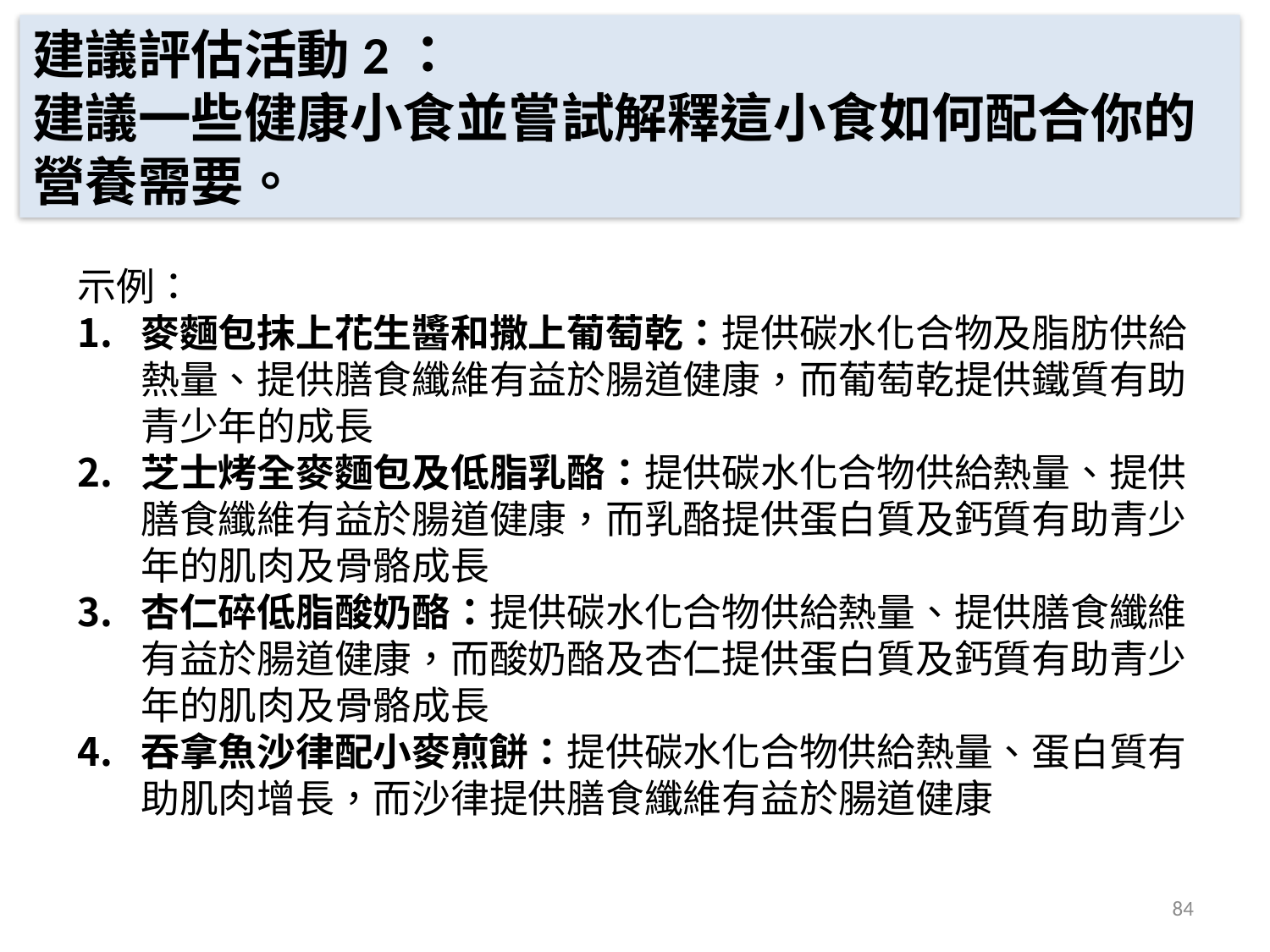

建議評估活動2：
建議一些健康小食並嘗試解釋這小食如何配合你的營養需要。
示例：
麥麵包抹上花生醬和撒上葡萄乾：提供碳水化合物及脂肪供給熱量、提供膳食纖維有益於腸道健康，而葡萄乾提供鐵質有助青少年的成長
芝士烤全麥麵包及低脂乳酪：提供碳水化合物供給熱量、提供膳食纖維有益於腸道健康，而乳酪提供蛋白質及鈣質有助青少年的肌肉及骨骼成長
杏仁碎低脂酸奶酪：提供碳水化合物供給熱量、提供膳食纖維有益於腸道健康，而酸奶酪及杏仁提供蛋白質及鈣質有助青少年的肌肉及骨骼成長
吞拿魚沙律配小麥煎餅：提供碳水化合物供給熱量、蛋白質有助肌肉增長，而沙律提供膳食纖維有益於腸道健康
84